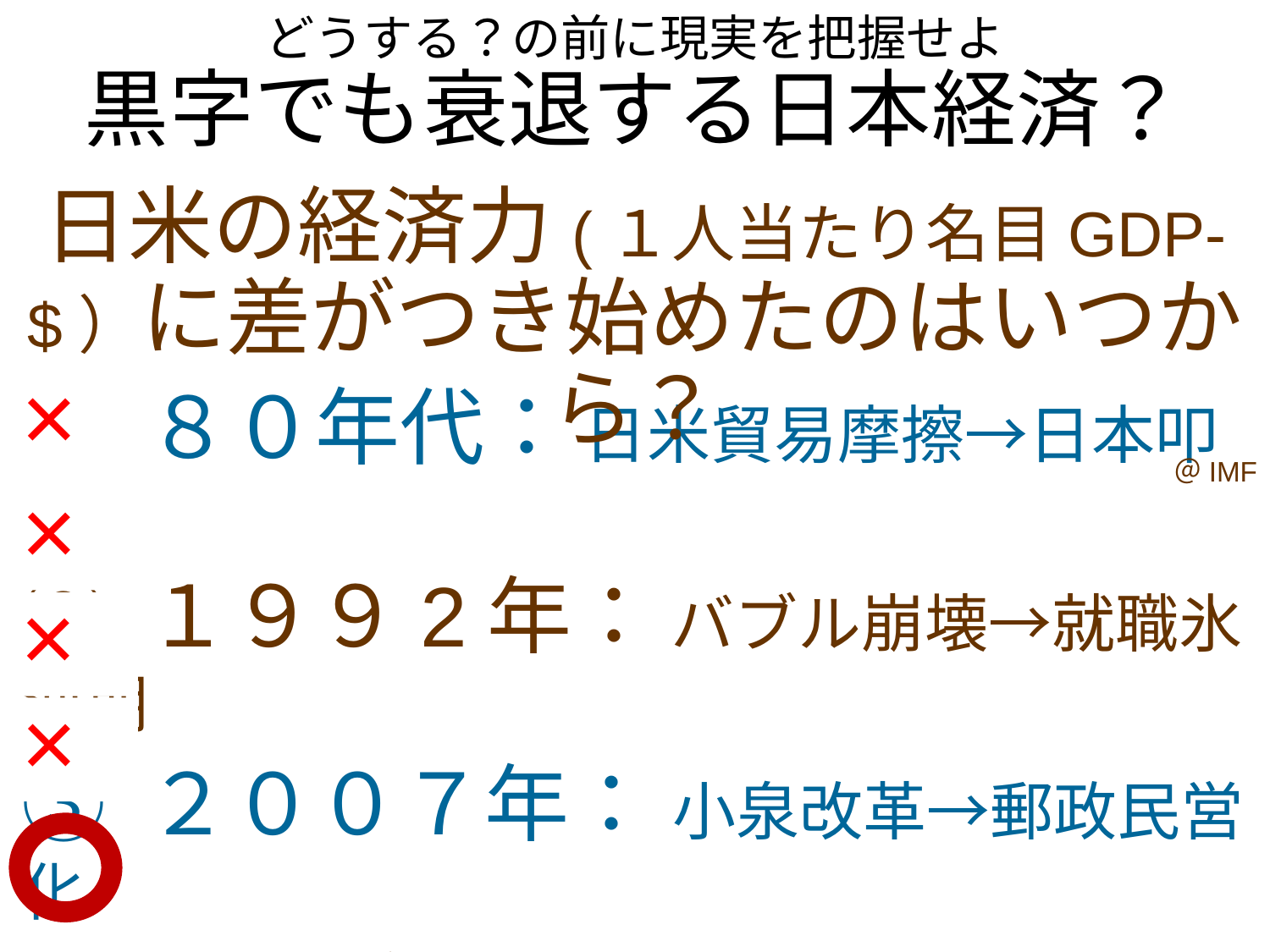

どうする？の前に現実を把握せよ
黒字でも衰退する日本経済？
日米の経済力(１人当たり名目GDP-$）に差がつき始めたのはいつから？
＠IMF
① ８０年代： 日米貿易摩擦→日本叩き
② １９９2年： バブル崩壊→就職氷河期
③ ２００７年： 小泉改革→郵政民営化
④ 201１年： 民主党政権→東日本震災
⑤ 2013年： アベノミクス→異次元緩和
×
×
×
×